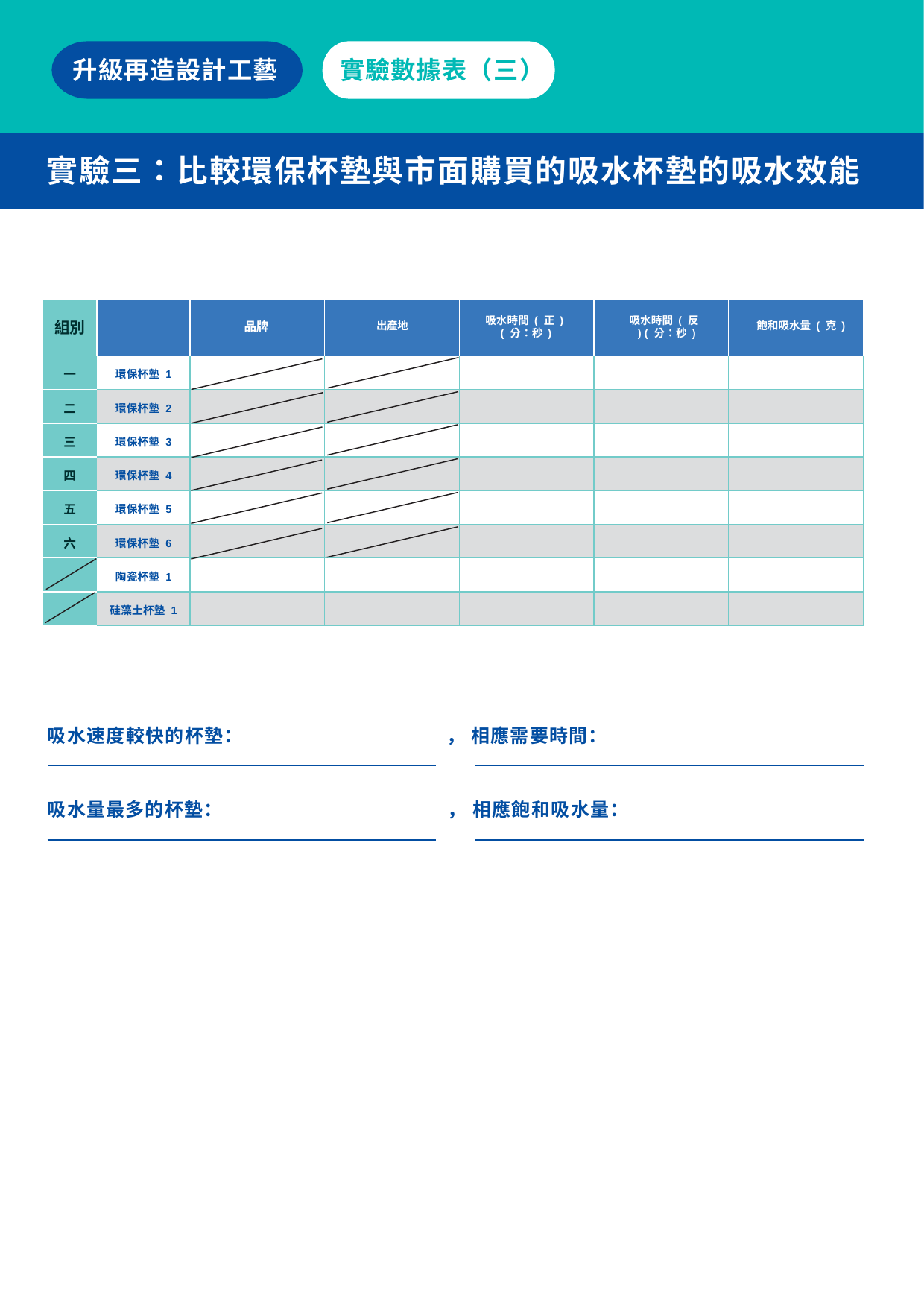

實驗數據表（三）
升級再造設計工藝

實驗三：比較環保杯墊與市面購買的吸水杯墊的吸水效能
| 組別 |  |  |  |  |  |  |
| --- | --- | --- | --- | --- | --- | --- |
| 一 | 環保杯墊 1 |  |  |  |  |  |
| 二 | 環保杯墊 2 |  |  |  |  |  |
| 三 | 環保杯墊 3 |  |  |  |  |  |
| 四 | 環保杯墊 4 |  |  |  |  |  |
| 五 | 環保杯墊 5 |  |  |  |  |  |
| 六 | 環保杯墊 6 |  |  |  |  |  |
|  | 陶瓷杯墊 1 |  |  |  |  |  |
|  | 硅藻土杯墊 1 |  |  |  |  |  |
吸水時間 ( 正 )
( 分：秒 )

吸水時間 ( 反 ) ( 分：秒 )

品牌
出產地
飽和吸水量 ( 克 )

吸水速度較快的杯墊：
， 相應需要時間：

吸水量最多的杯墊：
， 相應飽和吸水量：